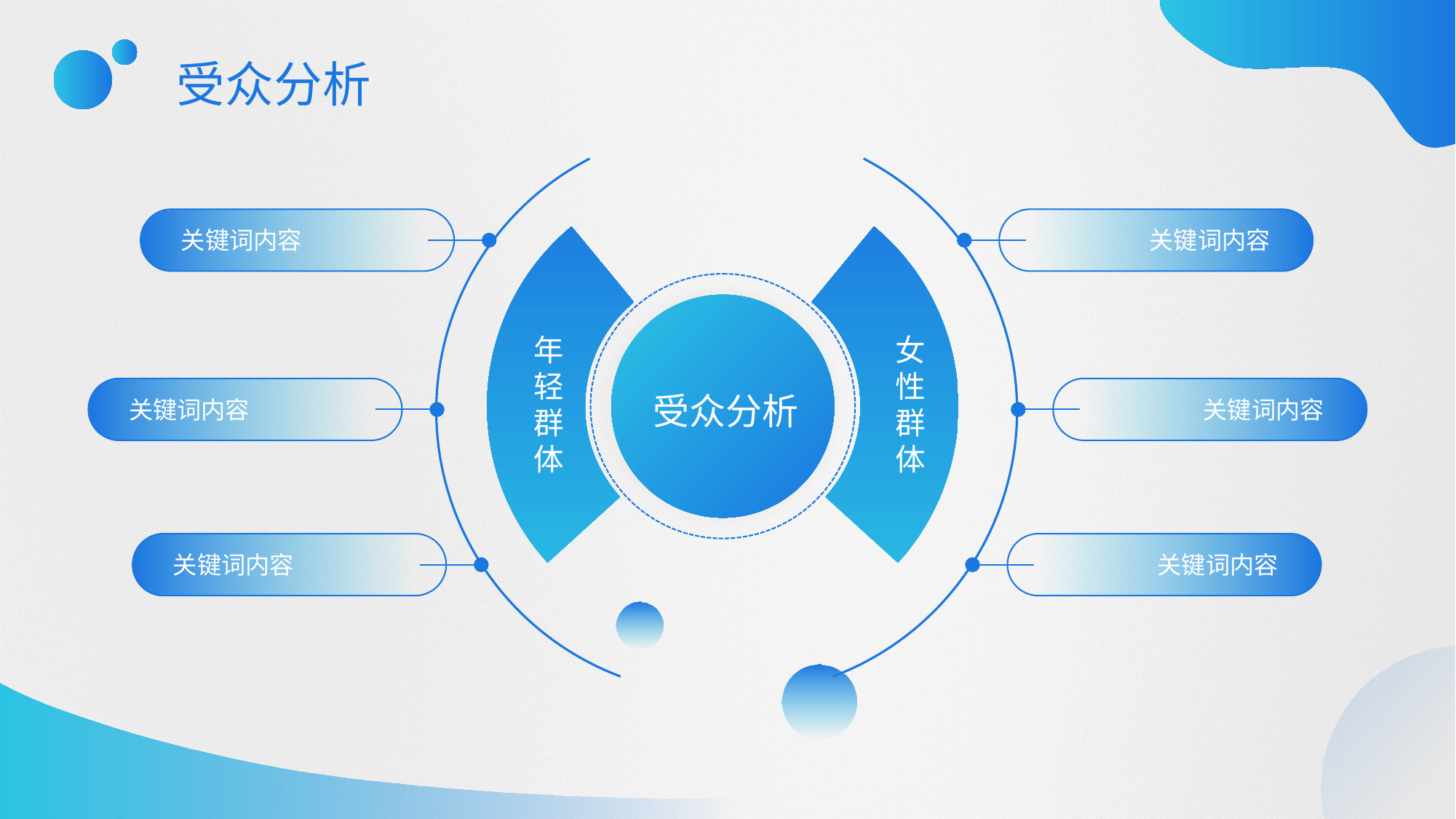

受众分析

关键词内容
关键词内容

受众分析

年
轻
群
体
女
性
群
体

关键词内容
关键词内容

关键词内容
关键词内容